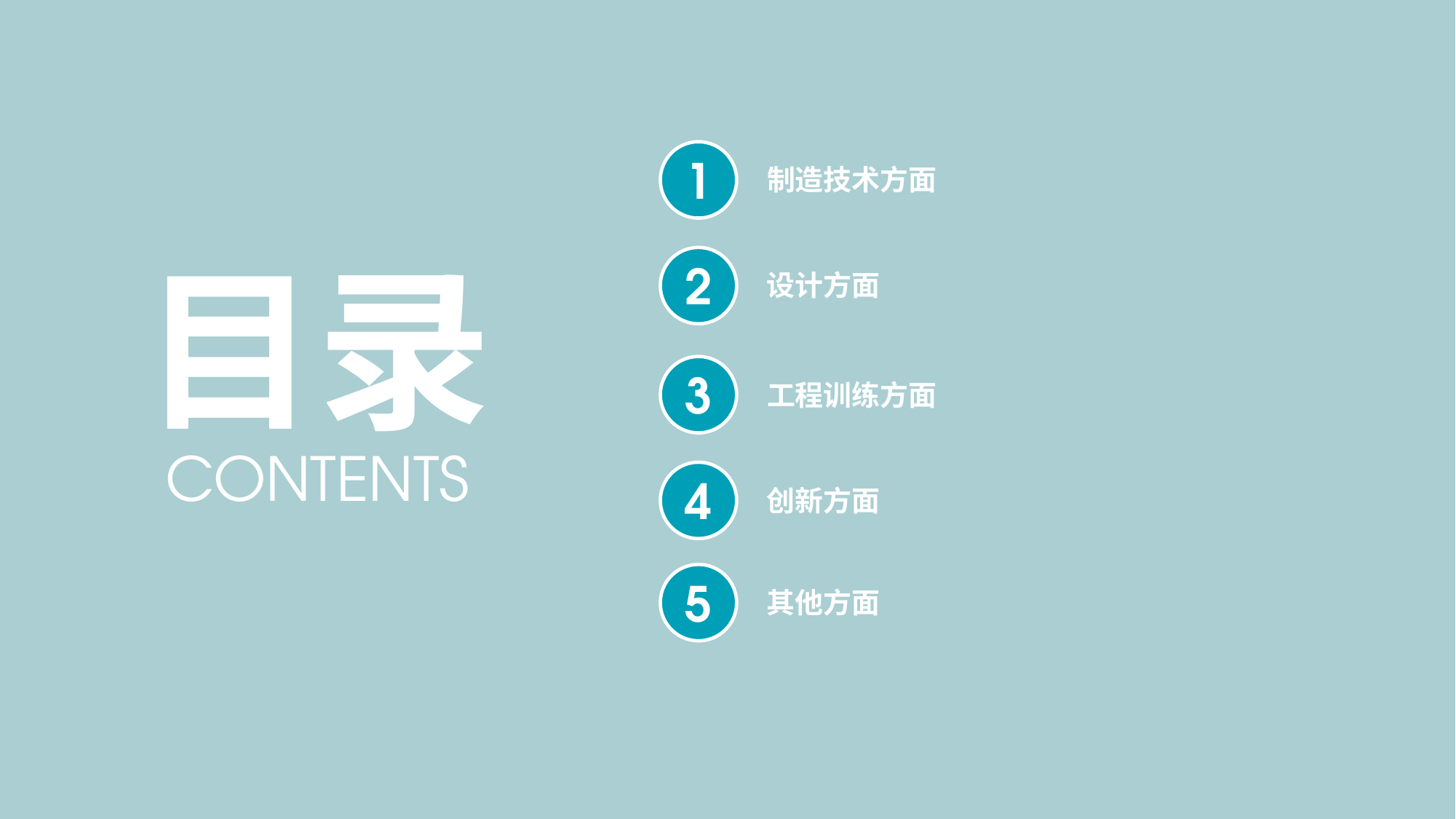

1
制造技术方面
目录
2
设计方面
3
工程训练方面
CONTENTS
4
创新方面
5
其他方面